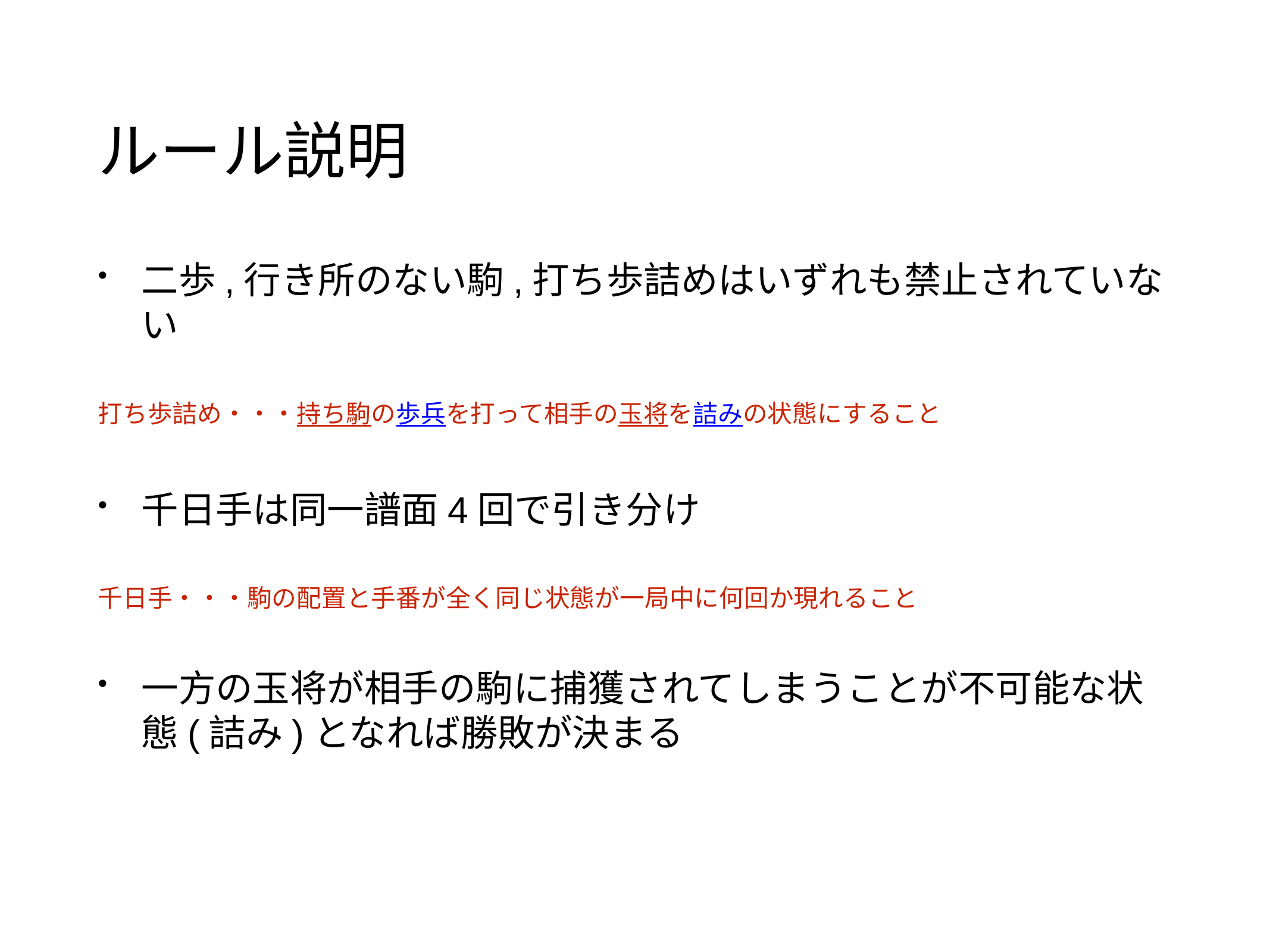

# ルール説明
二歩,行き所のない駒,打ち歩詰めはいずれも禁止されていない
打ち歩詰め・・・持ち駒の歩兵を打って相手の玉将を詰みの状態にすること
千日手は同一譜面4回で引き分け
千日手・・・駒の配置と手番が全く同じ状態が一局中に何回か現れること
一方の玉将が相手の駒に捕獲されてしまうことが不可能な状態(詰み)となれば勝敗が決まる